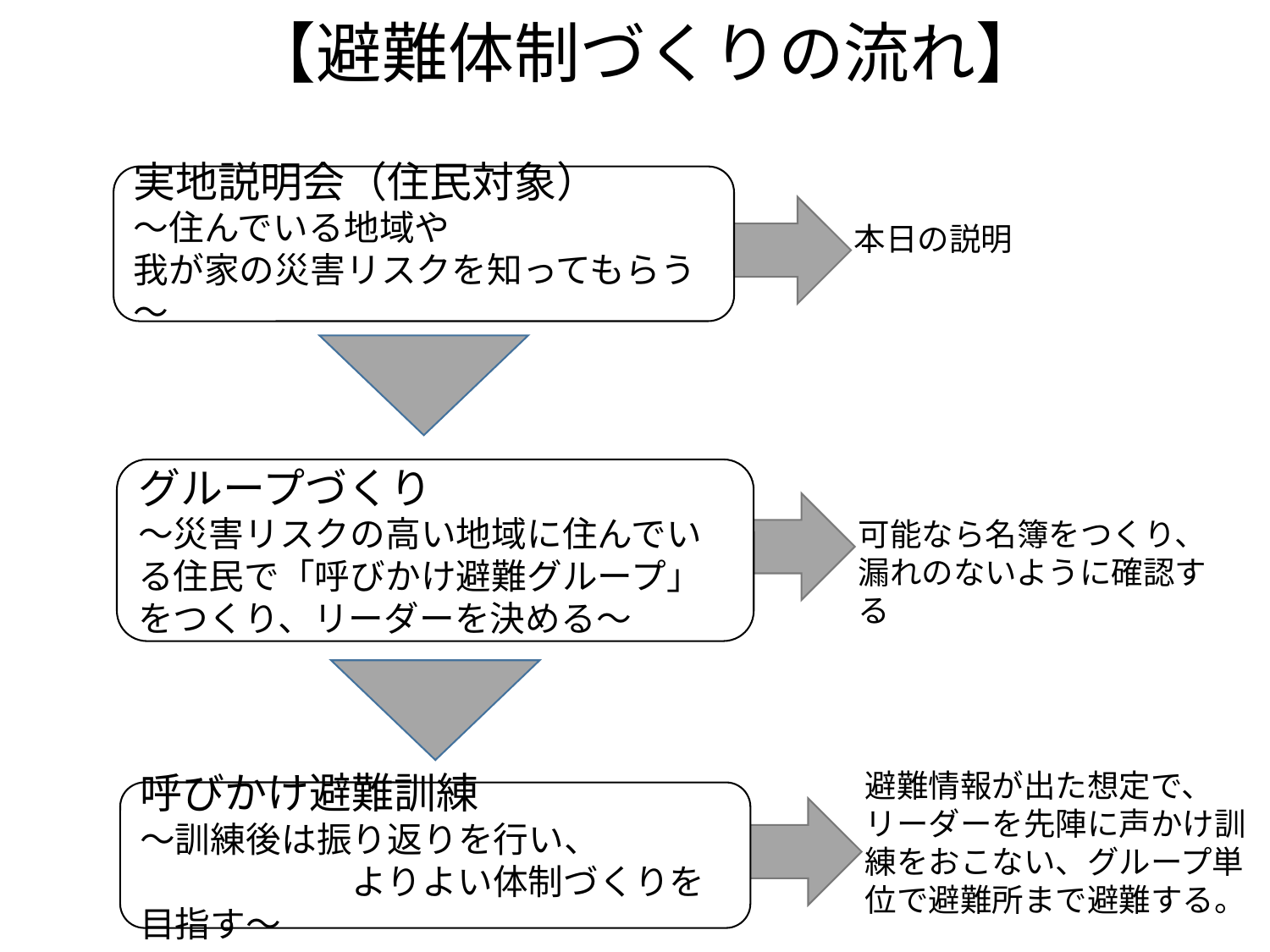

# 【避難体制づくりの流れ】
実地説明会（住民対象）
～住んでいる地域や
我が家の災害リスクを知ってもらう～

本日の説明

グループづくり
～災害リスクの高い地域に住んでいる住民で「呼びかけ避難グループ」をつくり、リーダーを決める～

可能なら名簿をつくり、
漏れのないように確認する

避難情報が出た想定で、
リーダーを先陣に声かけ訓練をおこない、グループ単位で避難所まで避難する。

呼びかけ避難訓練
～訓練後は振り返りを行い、
　　　　　　よりよい体制づくりを目指す～